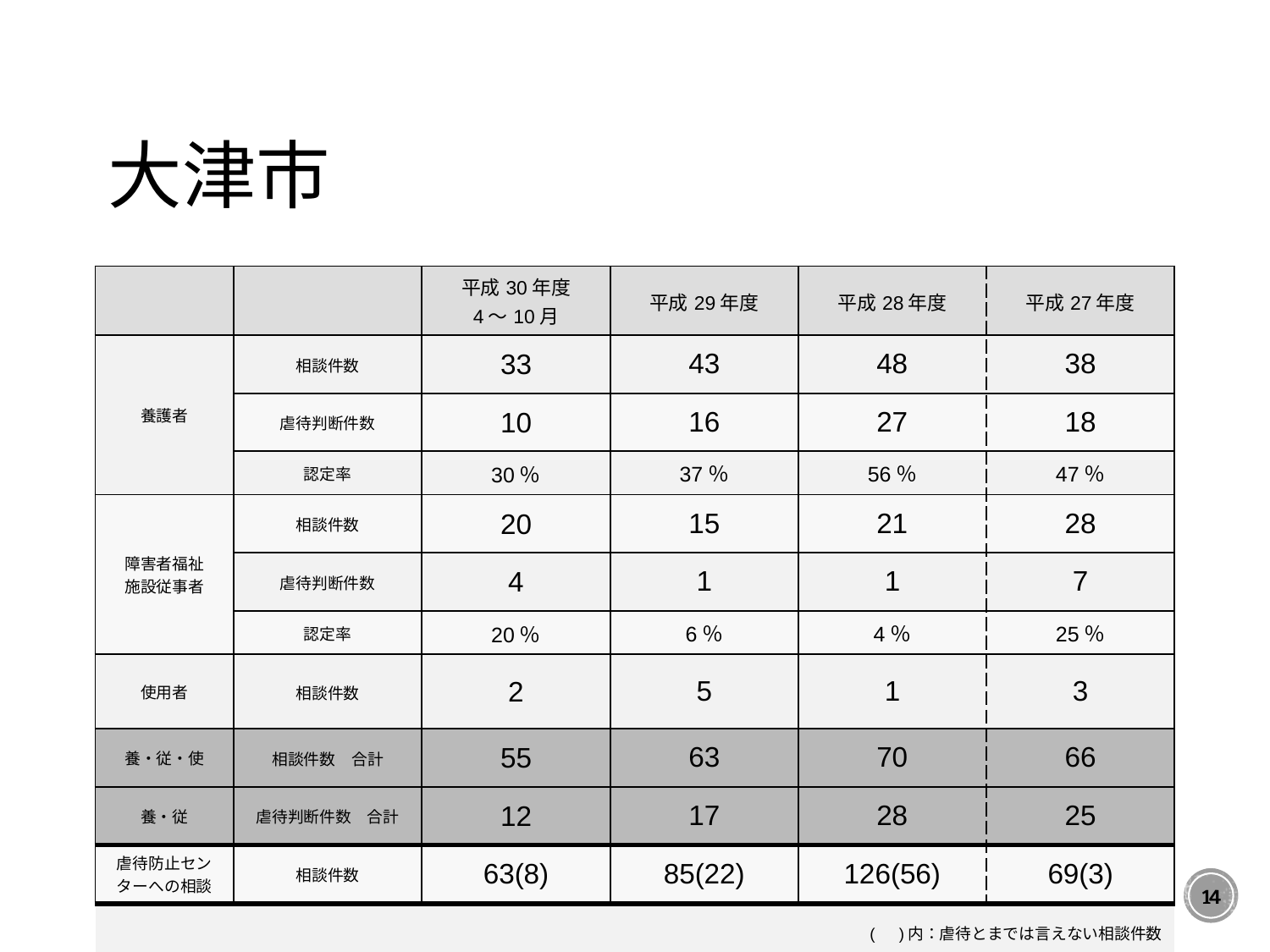

# 大津市
|  |  | 平成30年度 4～10月 | 平成29年度 | 平成28年度 | 平成27年度 |
| --- | --- | --- | --- | --- | --- |
| 養護者 | 相談件数 | 33 | 43 | 48 | 38 |
|  | 虐待判断件数 | 10 | 16 | 27 | 18 |
|  | 認定率 | 30％ | 37％ | 56％ | 47％ |
| 障害者福祉 施設従事者 | 相談件数 | 20 | 15 | 21 | 28 |
|  | 虐待判断件数 | 4 | 1 | 1 | 7 |
|  | 認定率 | 20％ | 6％ | 4％ | 25％ |
| 使用者 | 相談件数 | 2 | 5 | 1 | 3 |
| 養・従・使 | 相談件数　合計 | 55 | 63 | 70 | 66 |
| 養・従 | 虐待判断件数　合計 | 12 | 17 | 28 | 25 |
| 虐待防止センターへの相談 | 相談件数 | 63(8) | 85(22) | 126(56) | 69(3) |
| (　)内：虐待とまでは言えない相談件数 |  |  |  |  |  |
14